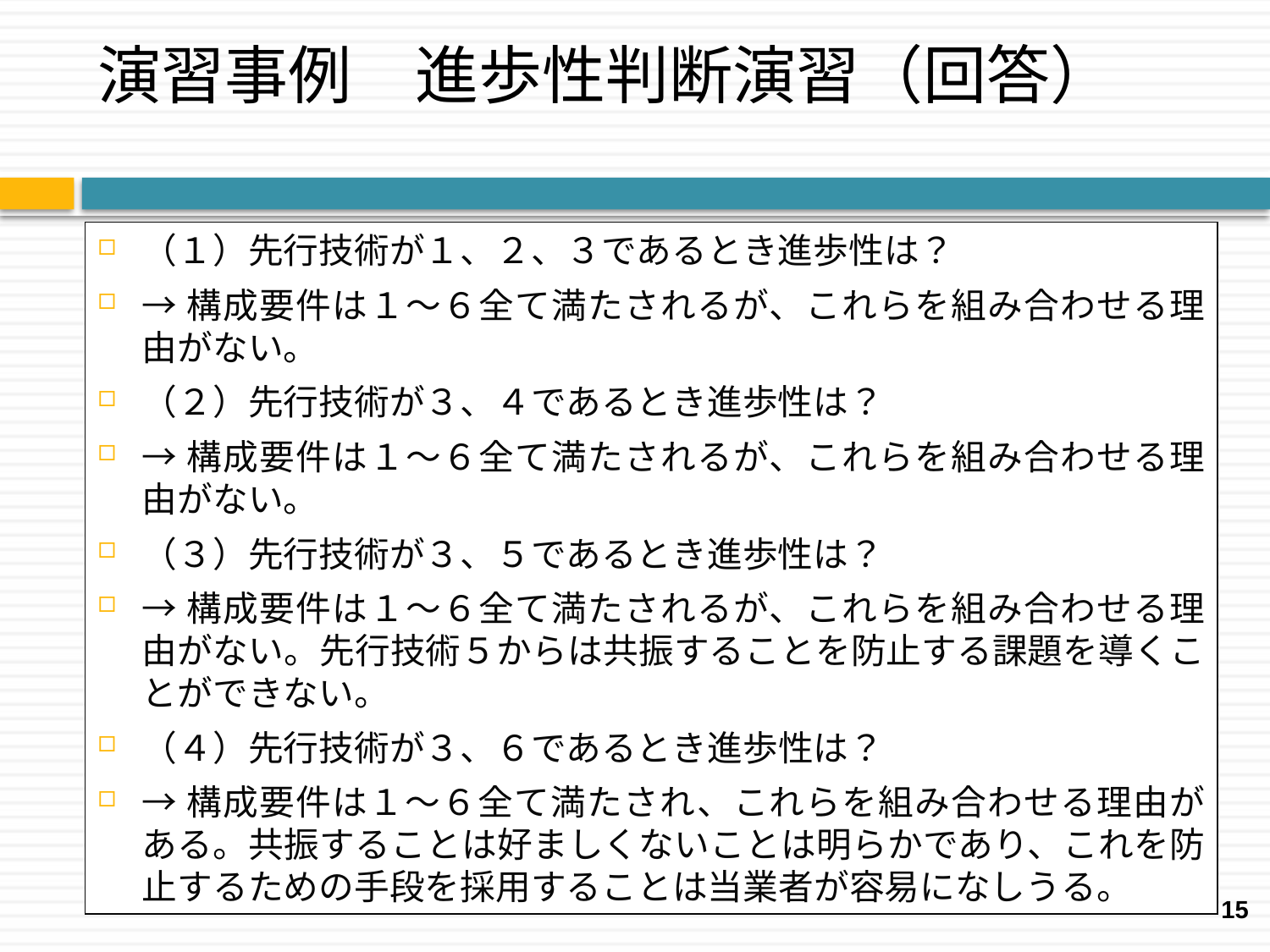

演習事例　進歩性判断演習（回答）
（１）先行技術が１、２、３であるとき進歩性は？
→構成要件は１～６全て満たされるが、これらを組み合わせる理由がない。
（２）先行技術が３、４であるとき進歩性は？
→構成要件は１～６全て満たされるが、これらを組み合わせる理由がない。
（３）先行技術が３、５であるとき進歩性は？
→構成要件は１～６全て満たされるが、これらを組み合わせる理由がない。先行技術５からは共振することを防止する課題を導くことができない。
（４）先行技術が３、６であるとき進歩性は？
→構成要件は１～６全て満たされ、これらを組み合わせる理由がある。共振することは好ましくないことは明らかであり、これを防止するための手段を採用することは当業者が容易になしうる。
15